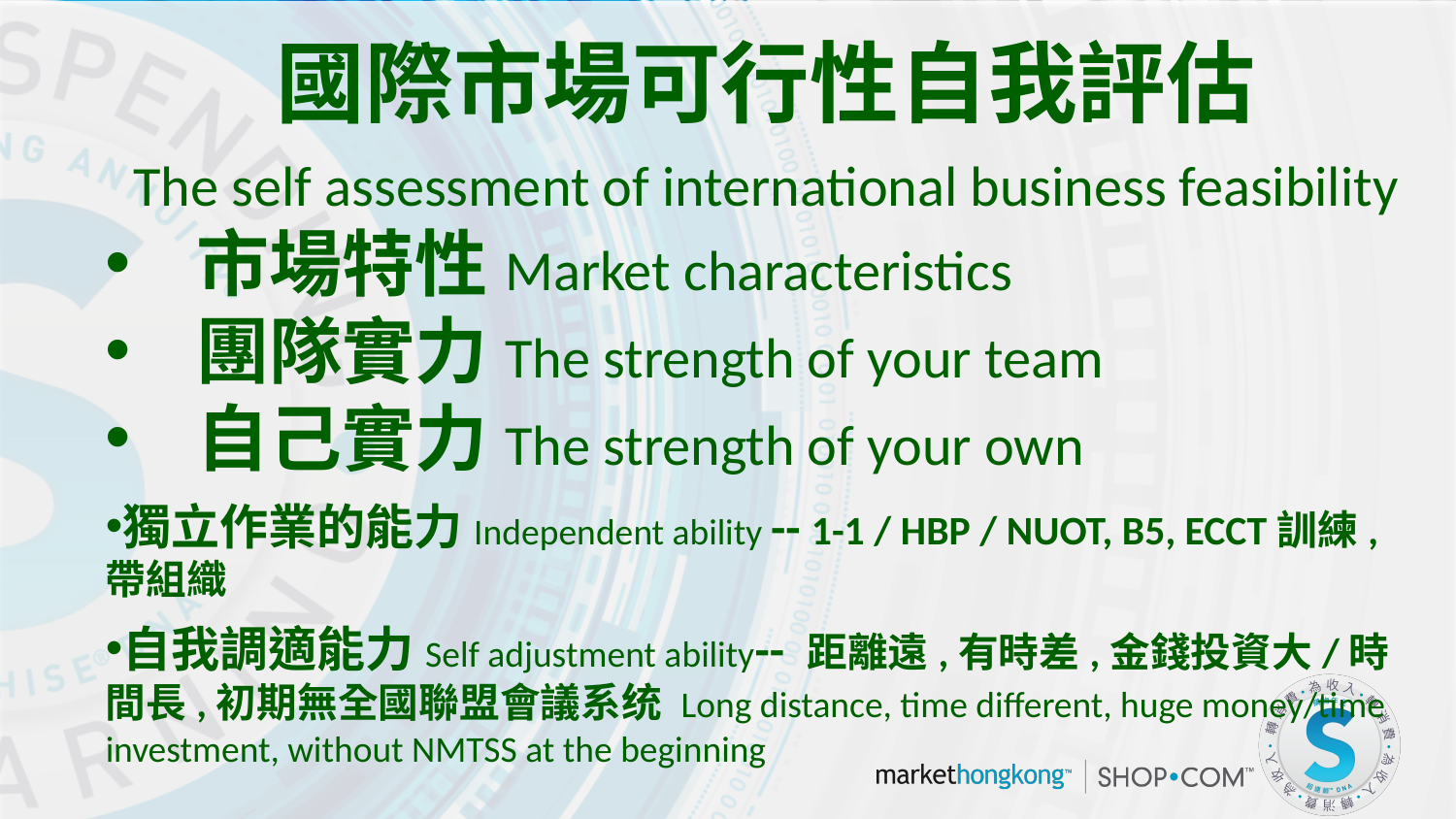

國際市場可行性自我評估
The self assessment of international business feasibility
市場特性Market characteristics
團隊實力The strength of your team
自己實力The strength of your own
獨立作業的能力Independent ability -- 1-1 / HBP / NUOT, B5, ECCT訓練,帶組織
自我調適能力Self adjustment ability-- 距離遠,有時差,金錢投資大/時間長,初期無全國聯盟會議系统 Long distance, time different, huge money/time investment, without NMTSS at the beginning